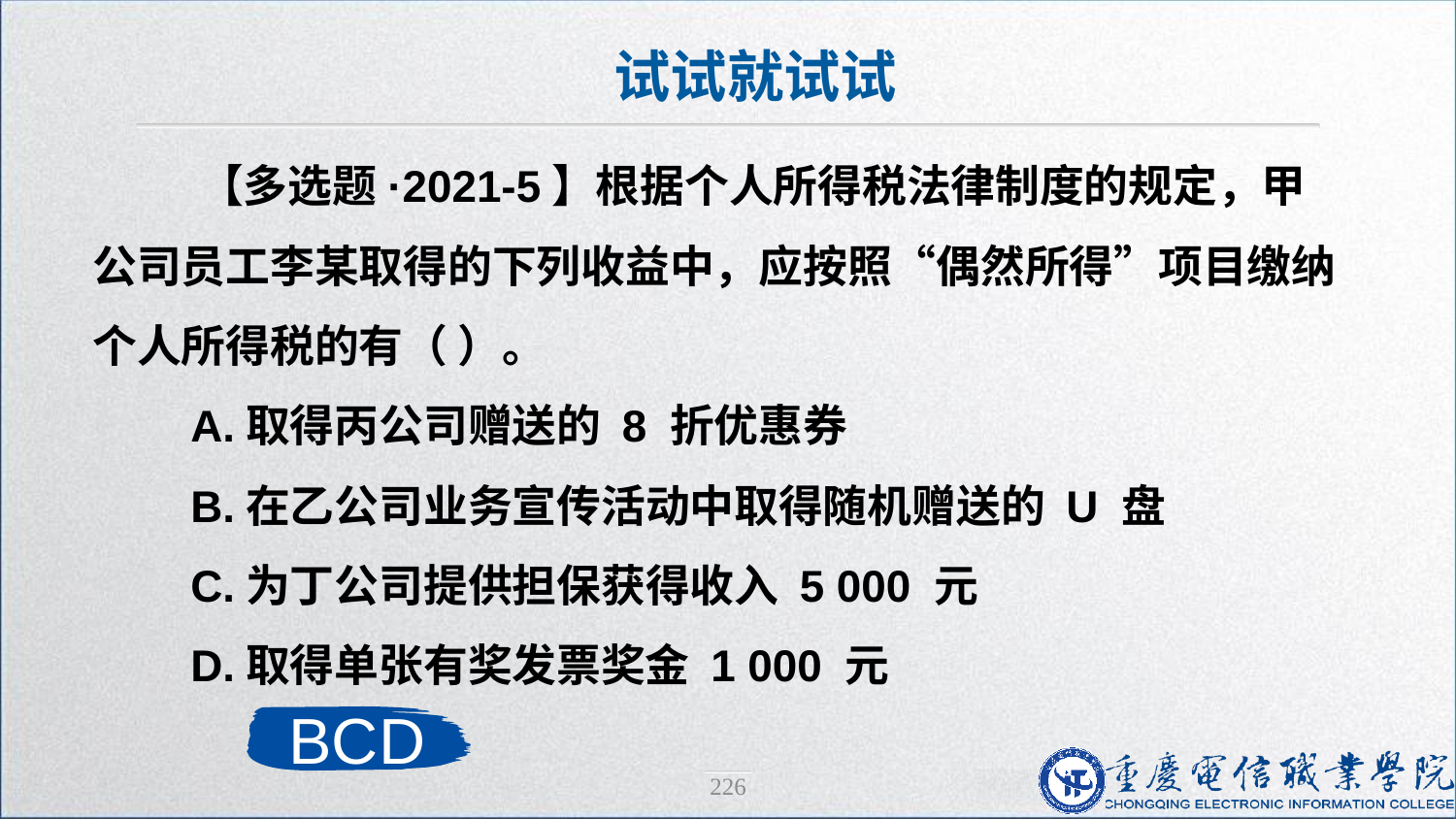

试试就试试
 【多选题·2021-5】根据个人所得税法律制度的规定，甲公司员工李某取得的下列收益中，应按照“偶然所得”项目缴纳个人所得税的有（ ）。
 A.取得丙公司赠送的 8 折优惠券
 B.在乙公司业务宣传活动中取得随机赠送的 U 盘
 C.为丁公司提供担保获得收入 5 000 元
 D.取得单张有奖发票奖金 1 000 元
BCD

226